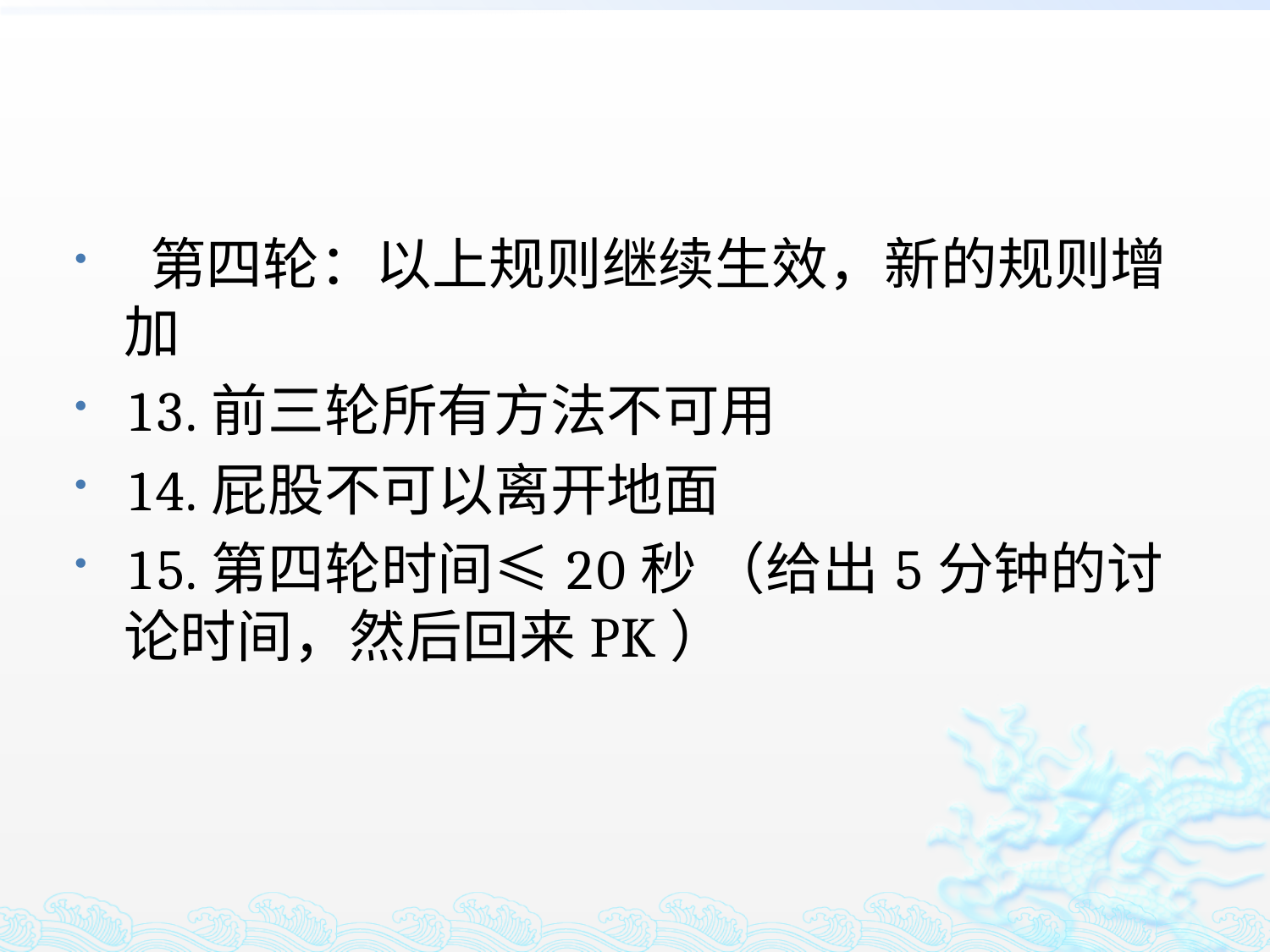

#
 第四轮：以上规则继续生效，新的规则增加
13.前三轮所有方法不可用
14.屁股不可以离开地面
15.第四轮时间≤20秒 （给出5分钟的讨论时间，然后回来PK）